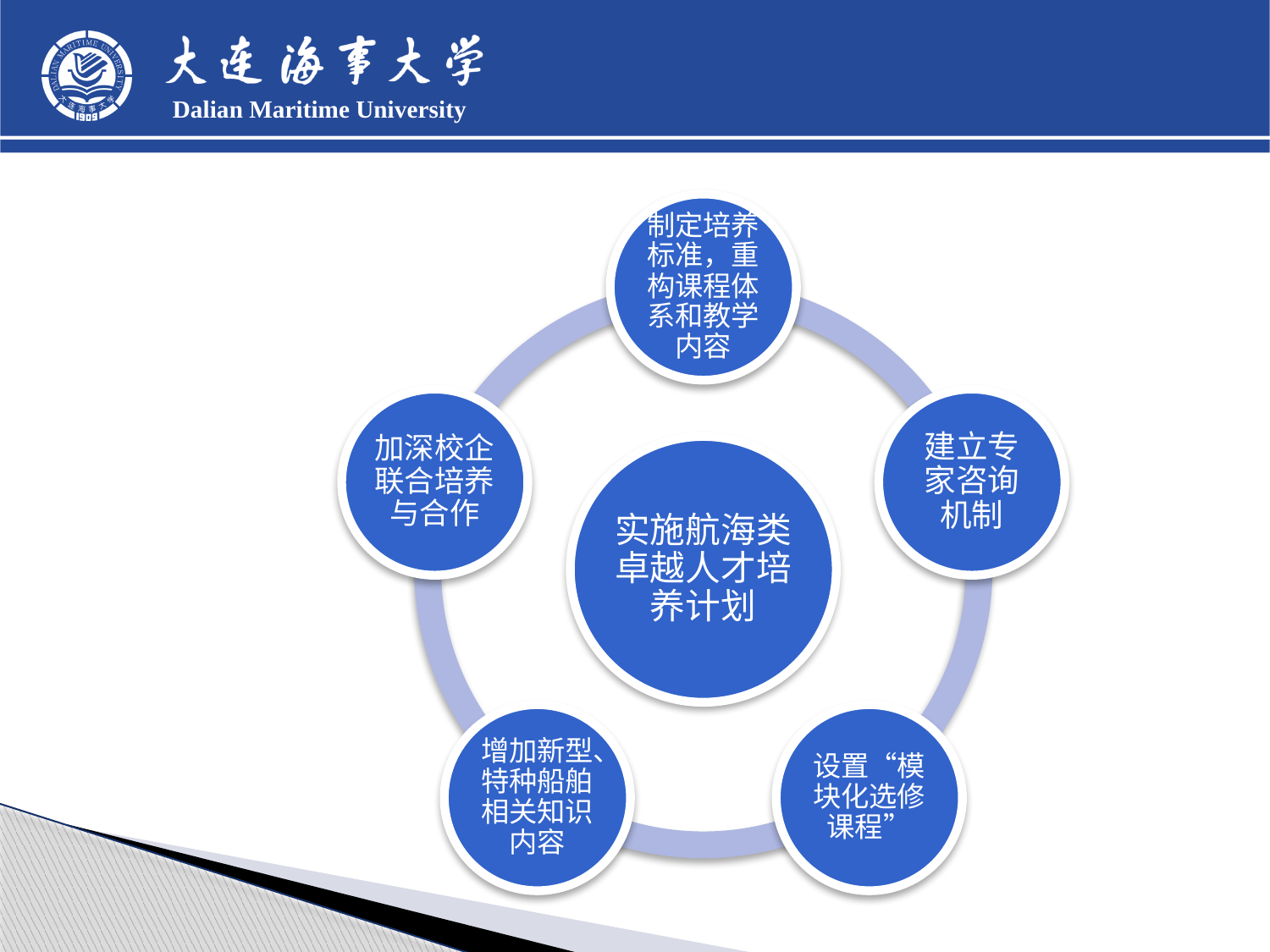

实施航海类卓越人才培养计划
制定培养标准，重构课程体系和教学内容
建立专家咨询机制
设置“模块化选修课程”
增加新型、特种船舶相关知识内容
加深校企联合培养与合作